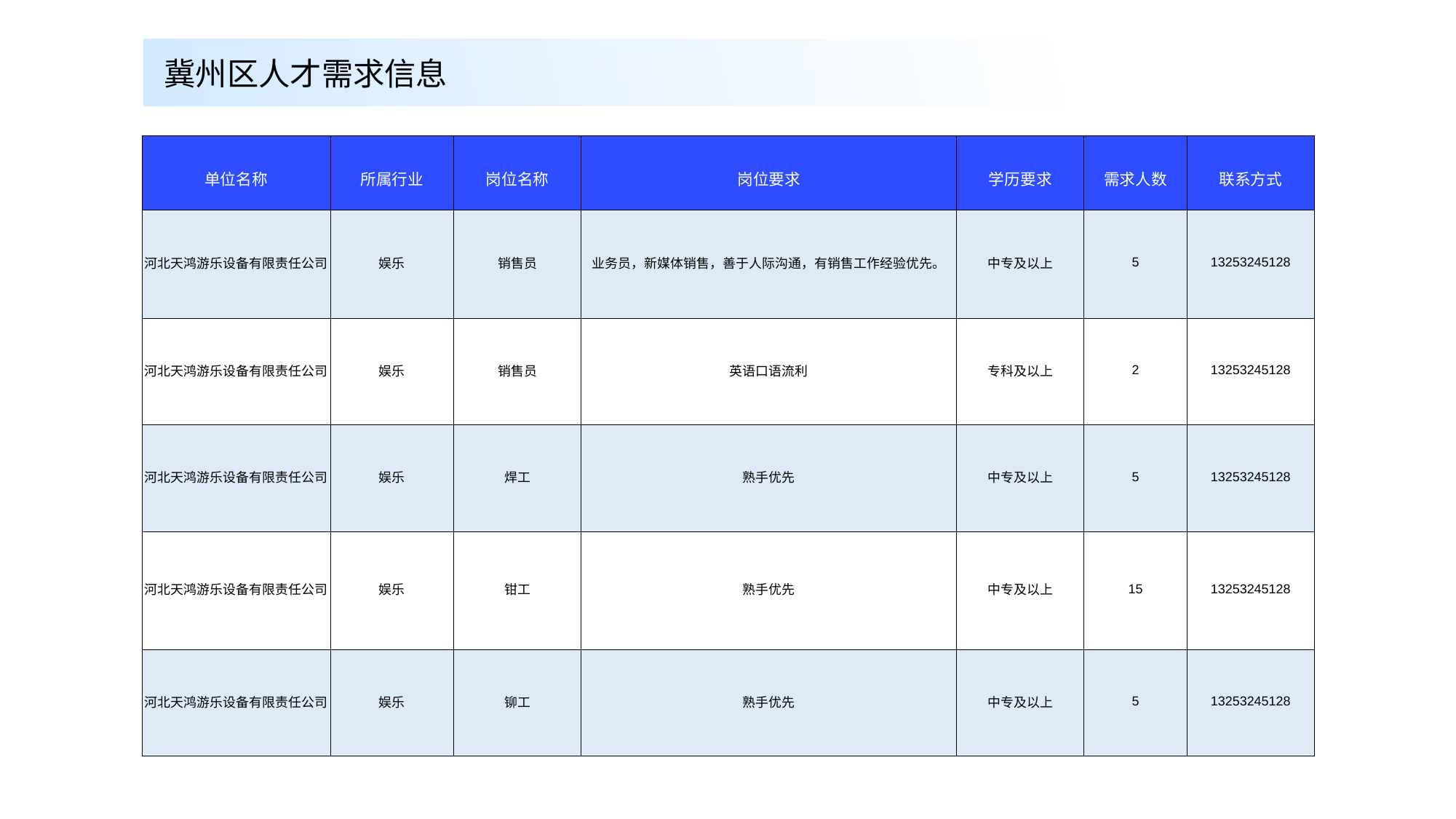

冀州区人才需求信息
| 单位名称 | 所属行业 | 岗位名称 | 岗位要求 | 学历要求 | 需求人数 | 联系方式 |
| --- | --- | --- | --- | --- | --- | --- |
| 河北天鸿游乐设备有限责任公司 | 娱乐 | 销售员 | 业务员，新媒体销售，善于人际沟通，有销售工作经验优先。 | 中专及以上 | 5 | 13253245128 |
| 河北天鸿游乐设备有限责任公司 | 娱乐 | 销售员 | 英语口语流利 | 专科及以上 | 2 | 13253245128 |
| 河北天鸿游乐设备有限责任公司 | 娱乐 | 焊工 | 熟手优先 | 中专及以上 | 5 | 13253245128 |
| 河北天鸿游乐设备有限责任公司 | 娱乐 | 钳工 | 熟手优先 | 中专及以上 | 15 | 13253245128 |
| 河北天鸿游乐设备有限责任公司 | 娱乐 | 铆工 | 熟手优先 | 中专及以上 | 5 | 13253245128 |
9